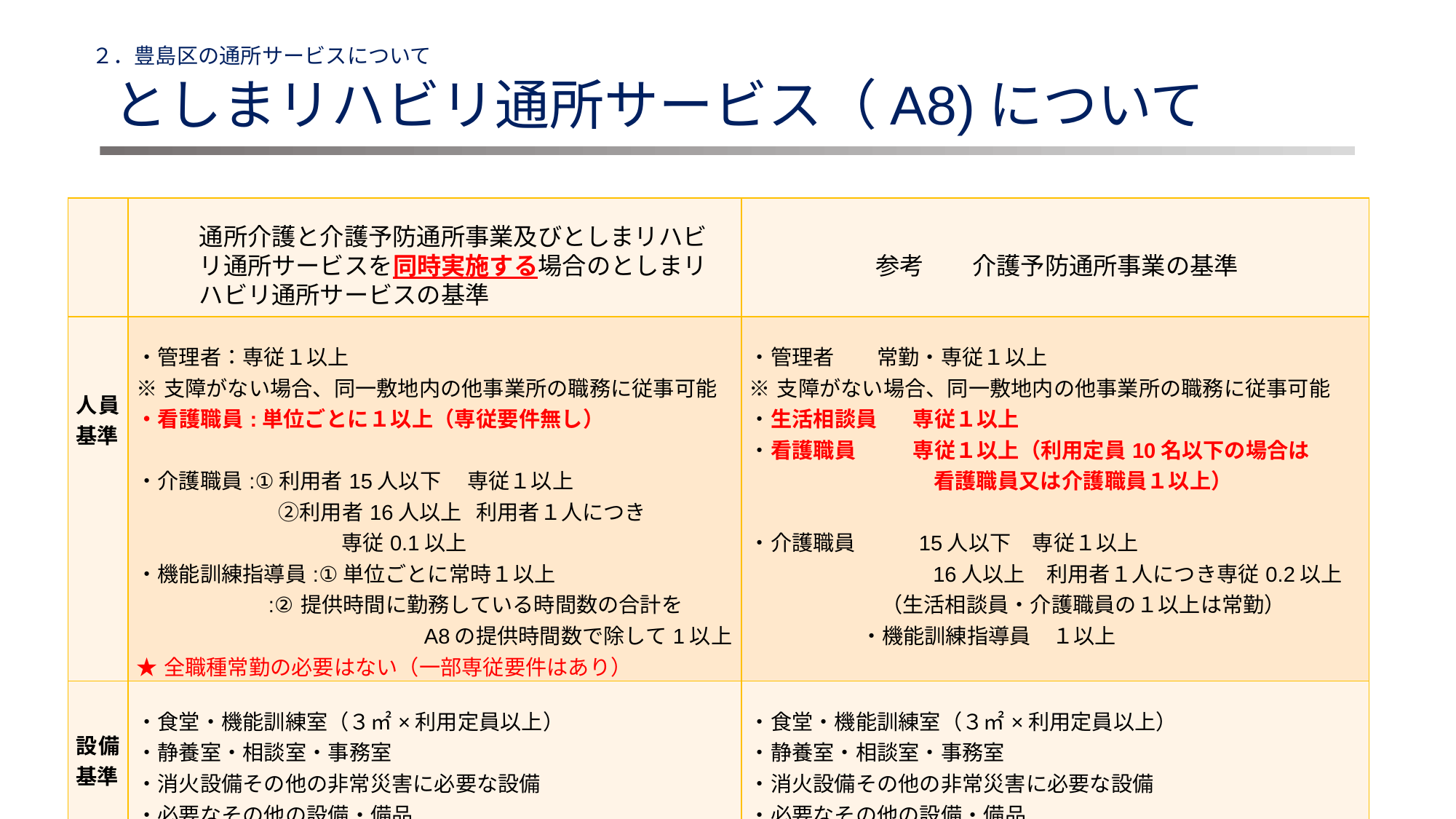

２．豊島区の通所サービスについて
# としまリハビリ通所サービス（A8)について

|  |  |  |
| --- | --- | --- |
| 人員基準 | ・管理者：専従１以上 ※支障がない場合、同一敷地内の他事業所の職務に従事可能 ・看護職員:単位ごとに１以上（専従要件無し）　　　　　　　 ・介護職員:①利用者15人以下　 専従１以上 　　　　　　 ②利用者16人以上 利用者１人につき 専従0.1以上 ・機能訓練指導員:①単位ごとに常時１以上 :②提供時間に勤務している時間数の合計を 　　　　　　　　　　　　　 A8の提供時間数で除して1以上 ★全職種常勤の必要はない（一部専従要件はあり） | ・管理者　　常勤・専従１以上 ※支障がない場合、同一敷地内の他事業所の職務に従事可能 ・生活相談員　 専従１以上 ・看護職員　　 専従１以上（利用定員10名以下の場合は 　　　　　　　 看護職員又は介護職員１以上）　　　　　　　 ・介護職員　　 15人以下　専従１以上 　　　　　　　 16人以上　利用者１人につき専従0.2以上 （生活相談員・介護職員の１以上は常勤） ・機能訓練指導員　１以上 |
| 設備基準 | ・食堂・機能訓練室（３㎡×利用定員以上） ・静養室・相談室・事務室 ・消火設備その他の非常災害に必要な設備 ・必要なその他の設備・備品 | ・食堂・機能訓練室（３㎡×利用定員以上） ・静養室・相談室・事務室 ・消火設備その他の非常災害に必要な設備 ・必要なその他の設備・備品 |
通所介護と介護予防通所事業及びとしまリハビリ通所サービスを同時実施する場合のとしまリハビリ通所サービスの基準
参考　　介護予防通所事業の基準

27